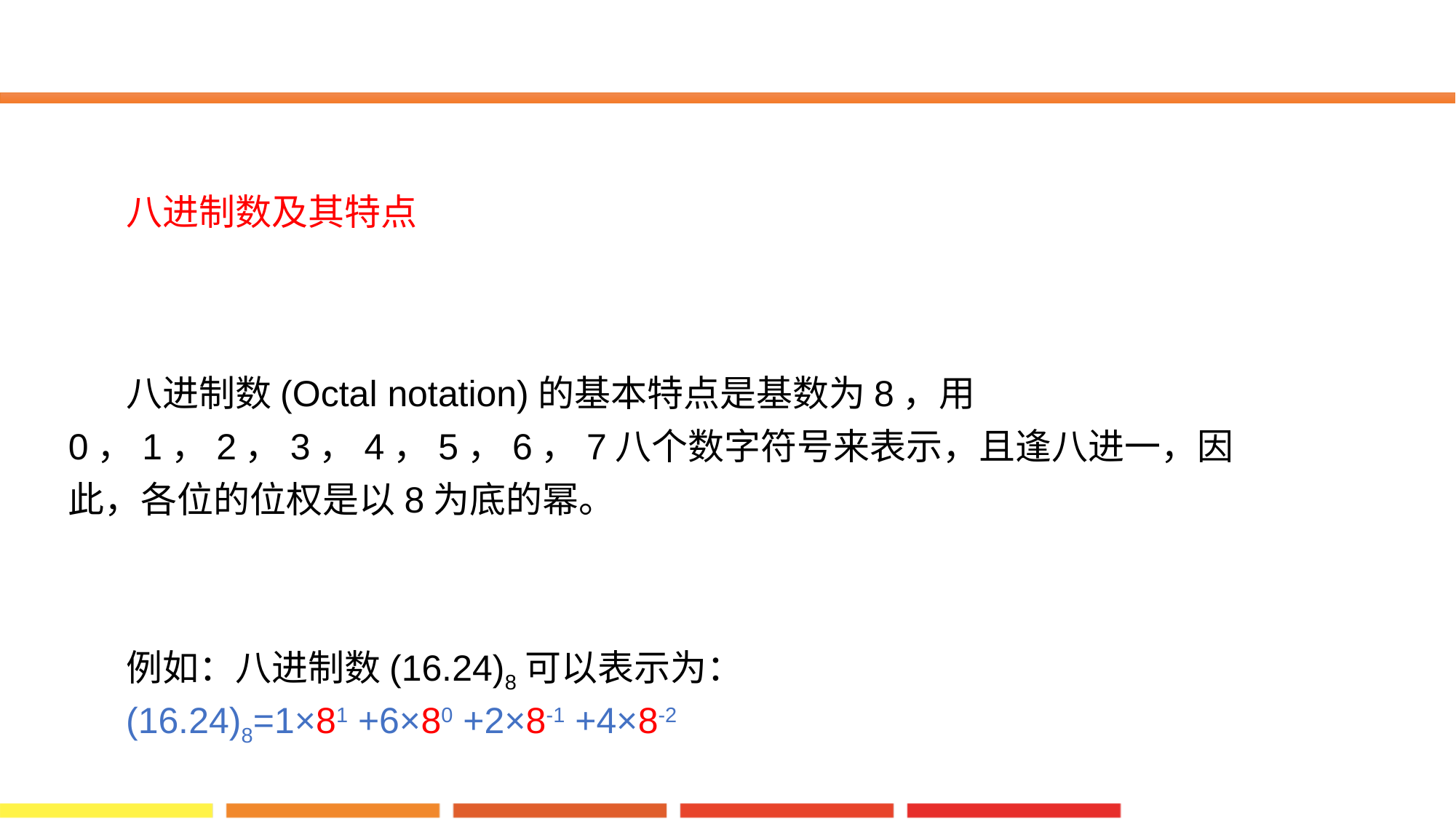

八进制数及其特点

      八进制数(Octal notation)的基本特点是基数为8，用0，1，2，3，4，5，6，7八个数字符号来表示，且逢八进一，因此，各位的位权是以8为底的幂。

      例如：八进制数(16.24)8可以表示为：
      (16.24)8=1×81 +6×80 +2×8-1 +4×8-2